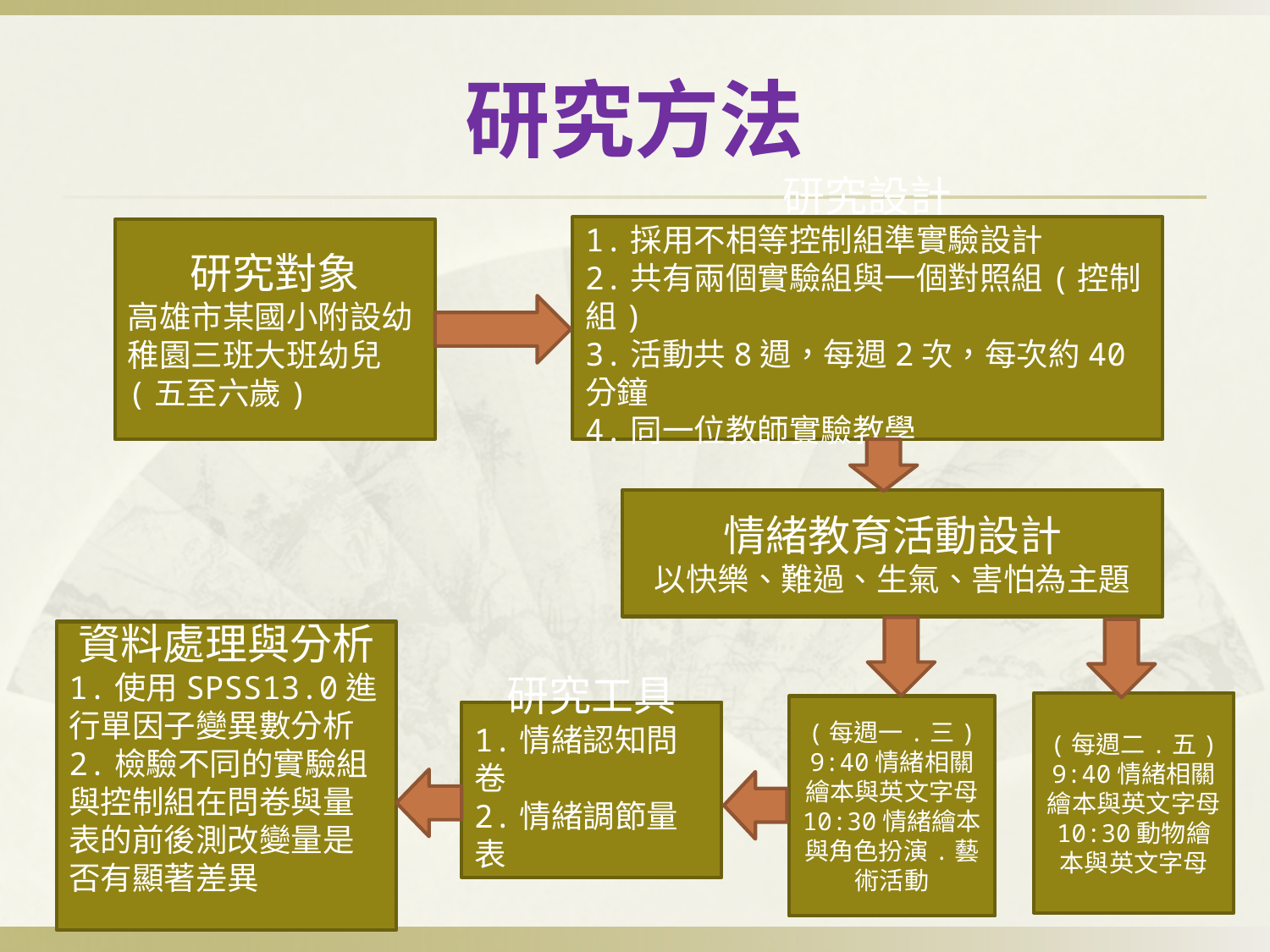

# 研究方法
研究設計
1.採用不相等控制組準實驗設計
2.共有兩個實驗組與一個對照組(控制組)
3.活動共8週，每週2次，每次約40分鐘
4.同一位教師實驗教學

研究對象
高雄市某國小附設幼稚園三班大班幼兒(五至六歲)

情緒教育活動設計
以快樂、難過、生氣、害怕為主題

資料處理與分析
1.使用SPSS13.0進行單因子變異數分析
2.檢驗不同的實驗組與控制組在問卷與量表的前後測改變量是否有顯著差異

(每週二.五)
9:40情緒相關繪本與英文字母
10:30動物繪本與英文字母
(每週一.三)
9:40情緒相關繪本與英文字母
10:30情緒繪本與角色扮演.藝術活動
研究工具
1.情緒認知問卷
2.情緒調節量表